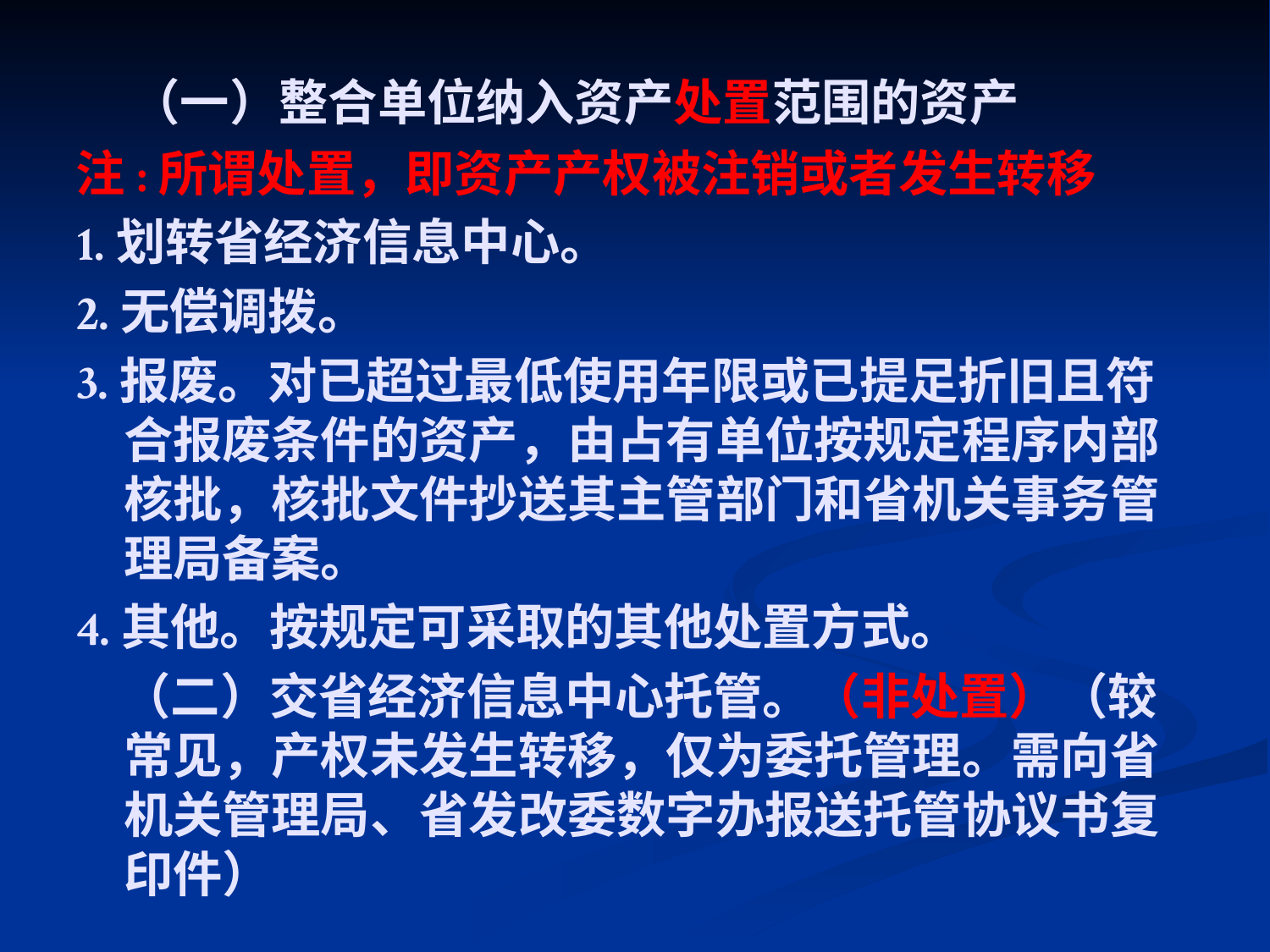

（一）整合单位纳入资产处置范围的资产
注:所谓处置，即资产产权被注销或者发生转移
1.划转省经济信息中心。
2.无偿调拨。
3.报废。对已超过最低使用年限或已提足折旧且符合报废条件的资产，由占有单位按规定程序内部核批，核批文件抄送其主管部门和省机关事务管理局备案。
4.其他。按规定可采取的其他处置方式。
   （二）交省经济信息中心托管。（非处置）（较常见，产权未发生转移，仅为委托管理。需向省机关管理局、省发改委数字办报送托管协议书复印件）
7